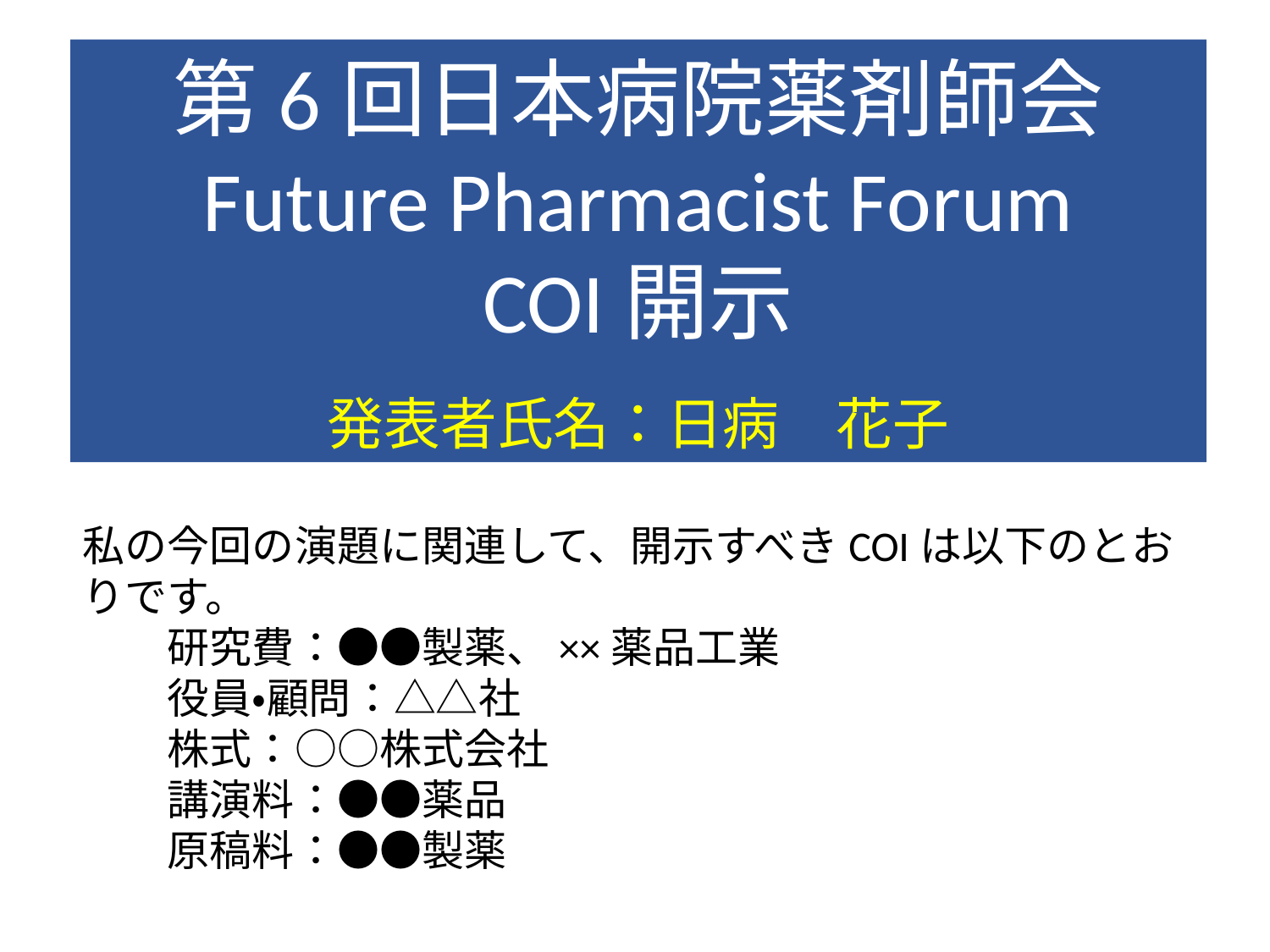

第6回日本病院薬剤師会
Future Pharmacist Forum
COI開示

発表者氏名：日病　花子
私の今回の演題に関連して、開示すべきCOIは以下のとおりです。
　　研究費：●●製薬、××薬品工業
　　役員・顧問：△△社
　　株式：○○株式会社
　　講演料：●●薬品
　　原稿料：●●製薬